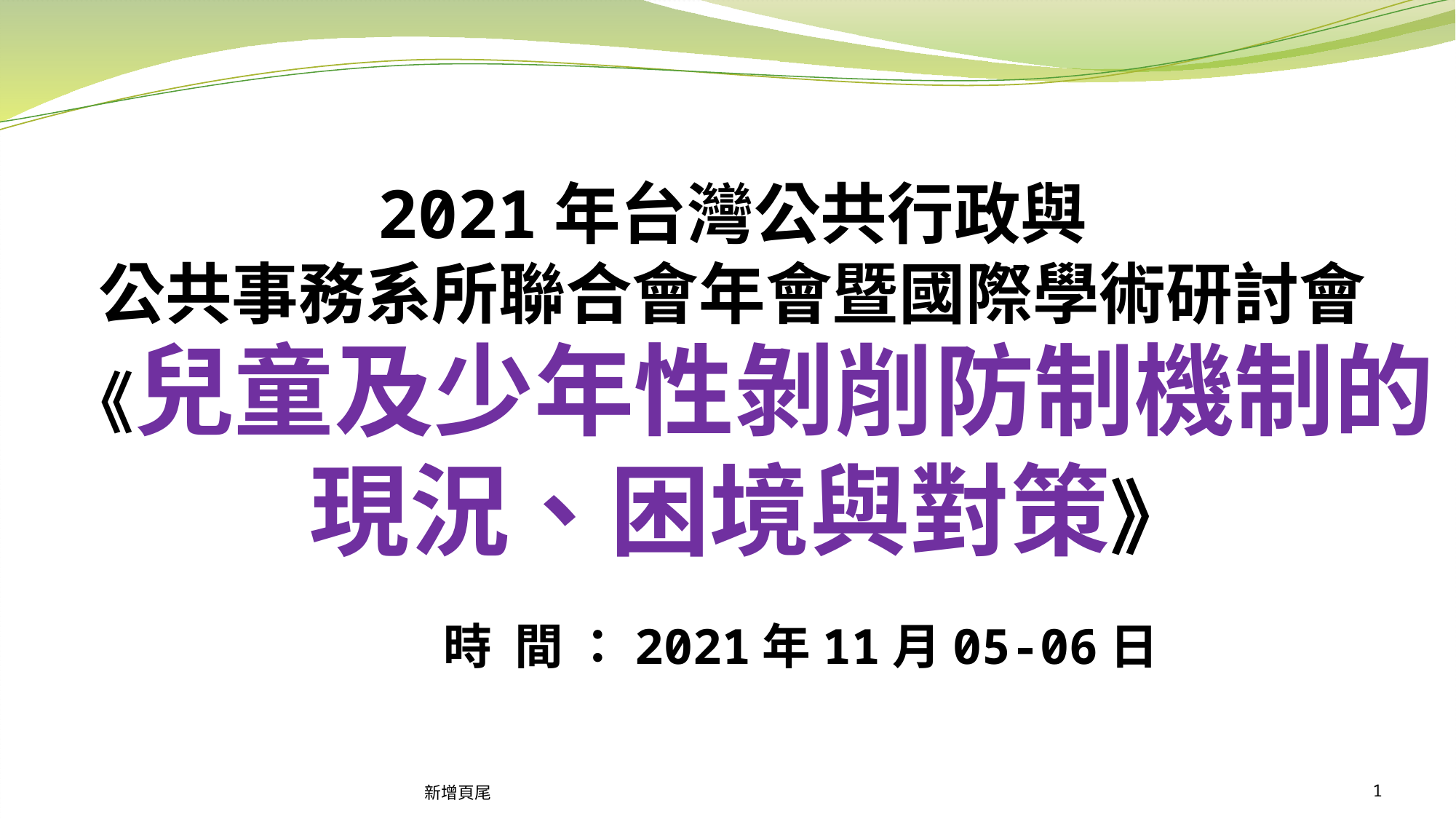

# 2021年台灣公共行政與 公共事務系所聯合會年會暨國際學術研討會
《兒童及少年性剝削防制機制的現況、困境與對策》
               時  間 ：2021年11月05-06日
新增頁尾
1